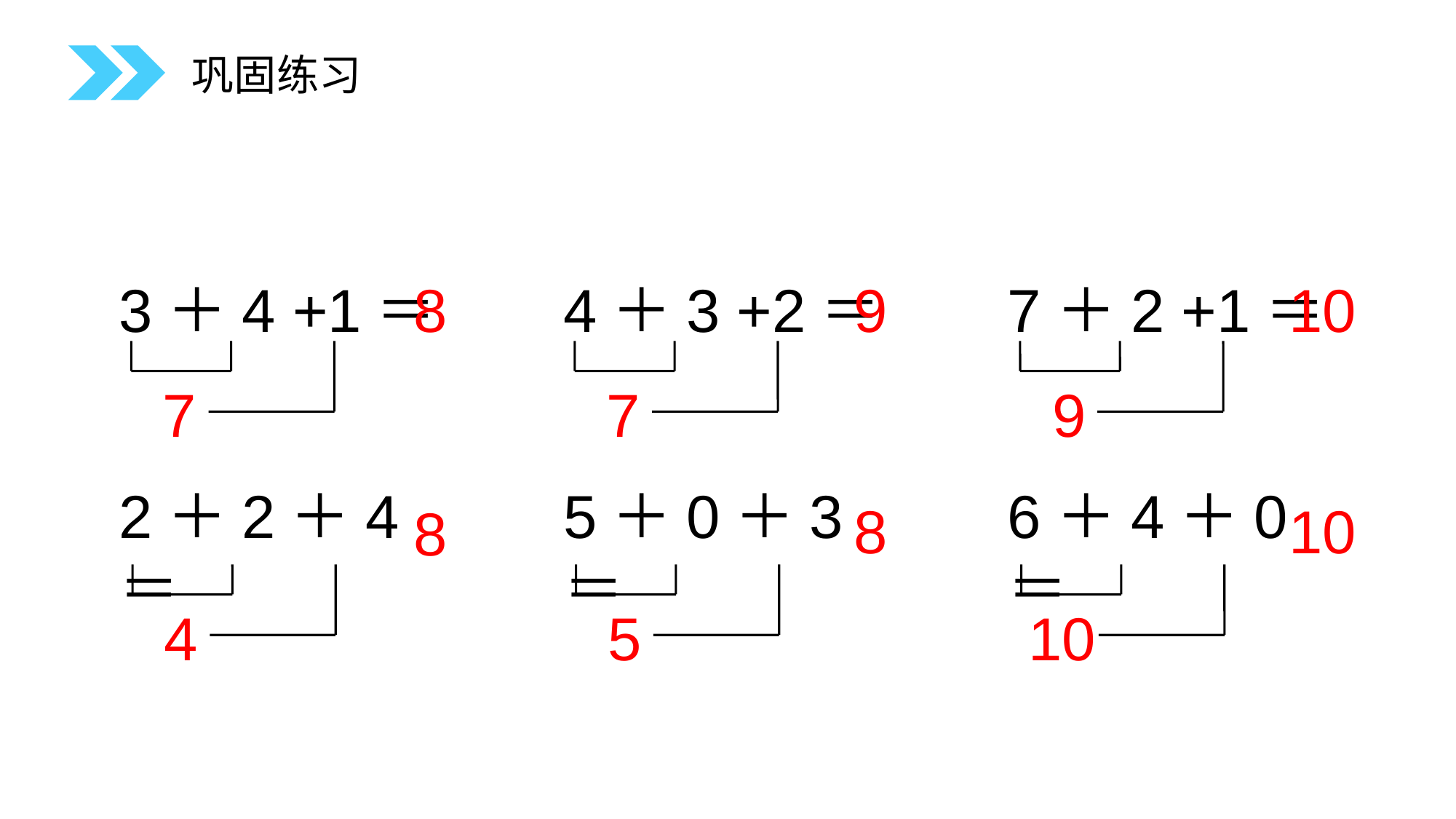

巩固练习
3＋4 +1＝

2＋2＋4＝
4＋3 +2＝

5＋0＋3＝
7＋2 +1＝

6＋4＋0＝
8
9
10

7
7
9
8
10
8

4
5
10